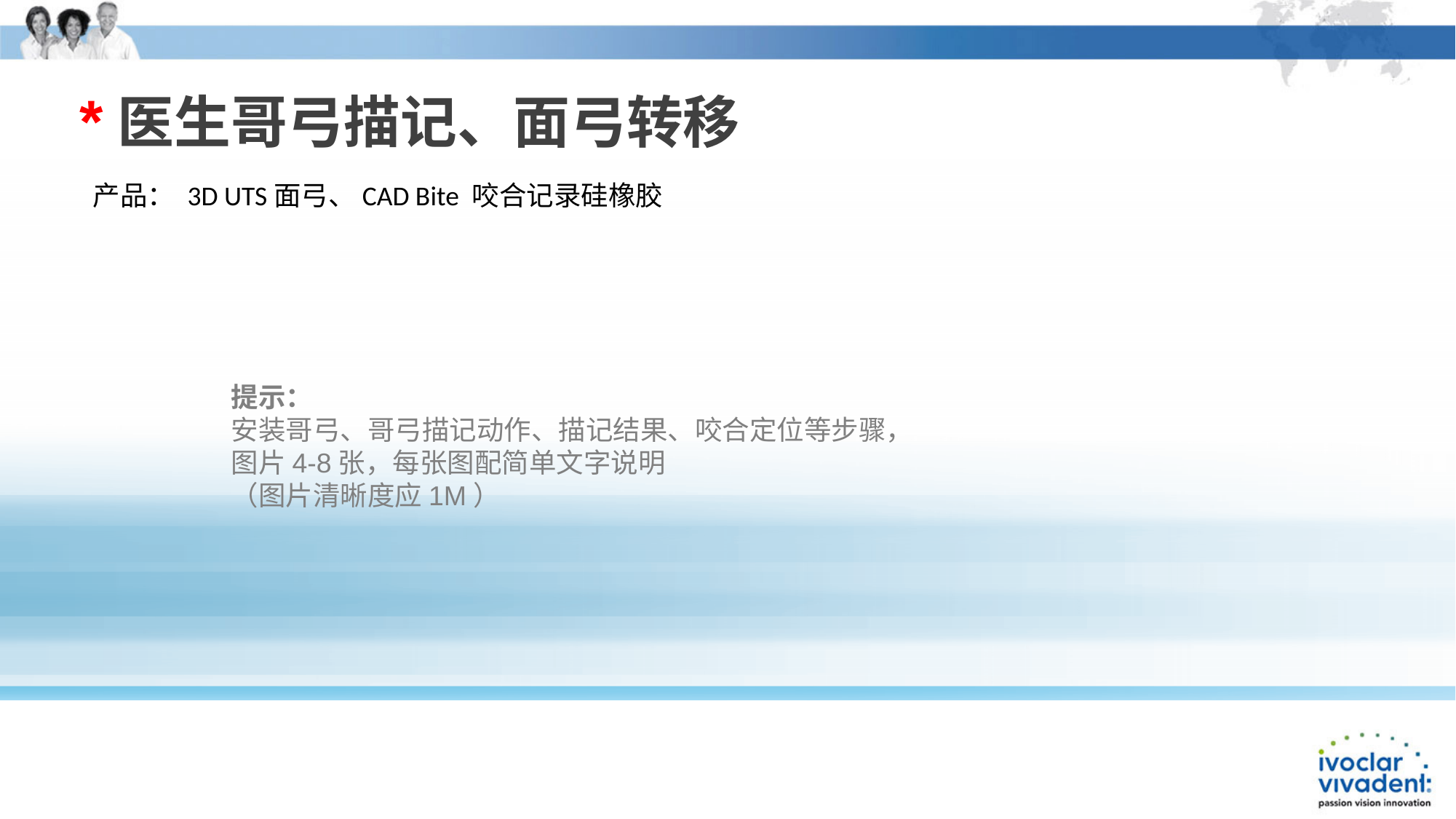

# *医生哥弓描记、面弓转移
产品： 3D UTS面弓、CAD Bite 咬合记录硅橡胶
提示：
安装哥弓、哥弓描记动作、描记结果、咬合定位等步骤，
图片4-8张，每张图配简单文字说明
（图片清晰度应1M）